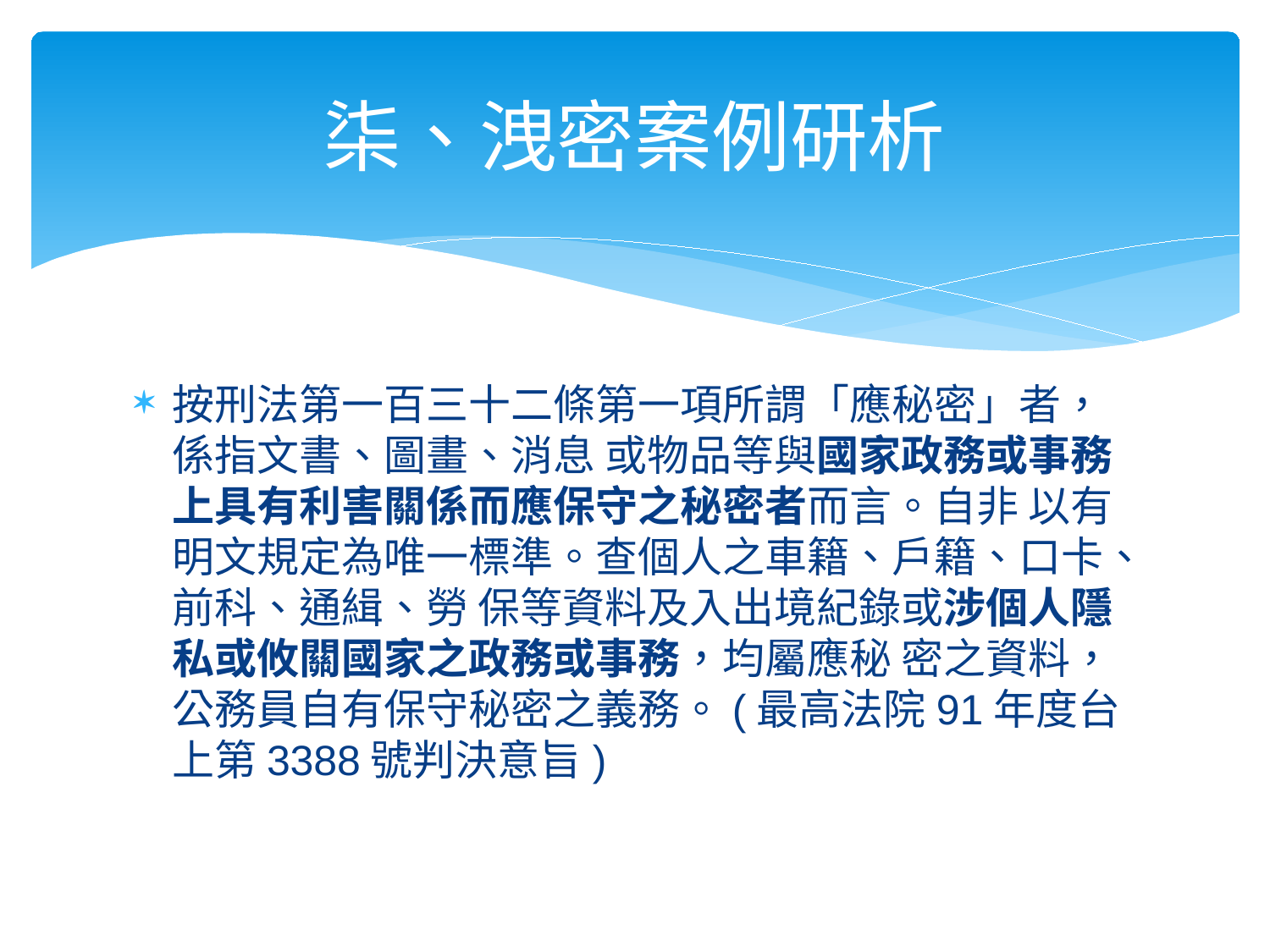

# 柒、洩密案例研析
按刑法第一百三十二條第一項所謂「應秘密」者，係指文書、圖畫、消息 或物品等與國家政務或事務上具有利害關係而應保守之秘密者而言。自非 以有明文規定為唯一標準。查個人之車籍、戶籍、口卡、前科、通緝、勞 保等資料及入出境紀錄或涉個人隱私或攸關國家之政務或事務，均屬應秘 密之資料，公務員自有保守秘密之義務。(最高法院91年度台上第3388號判決意旨)